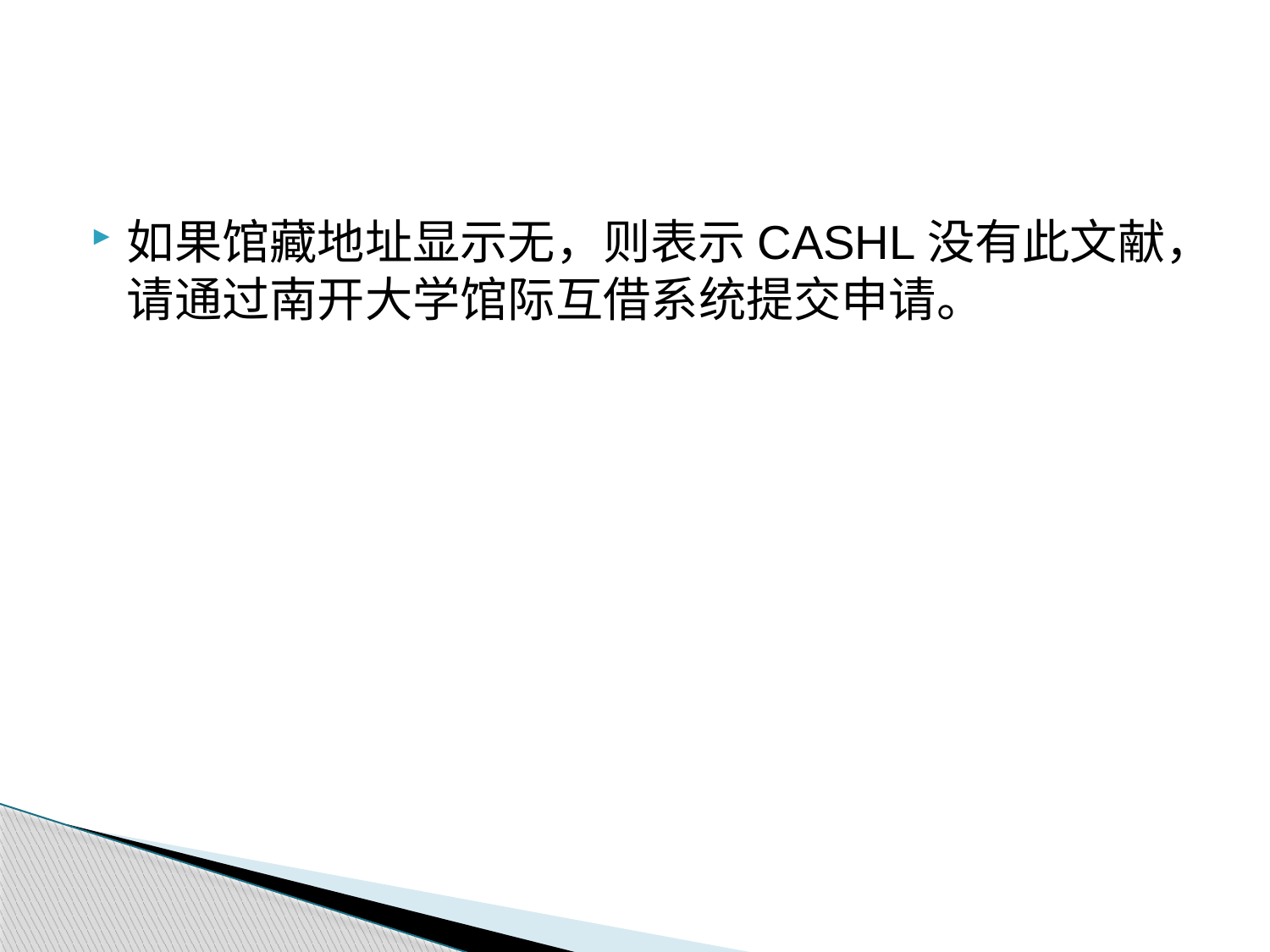

#
如果馆藏地址显示无，则表示CASHL没有此文献，请通过南开大学馆际互借系统提交申请。